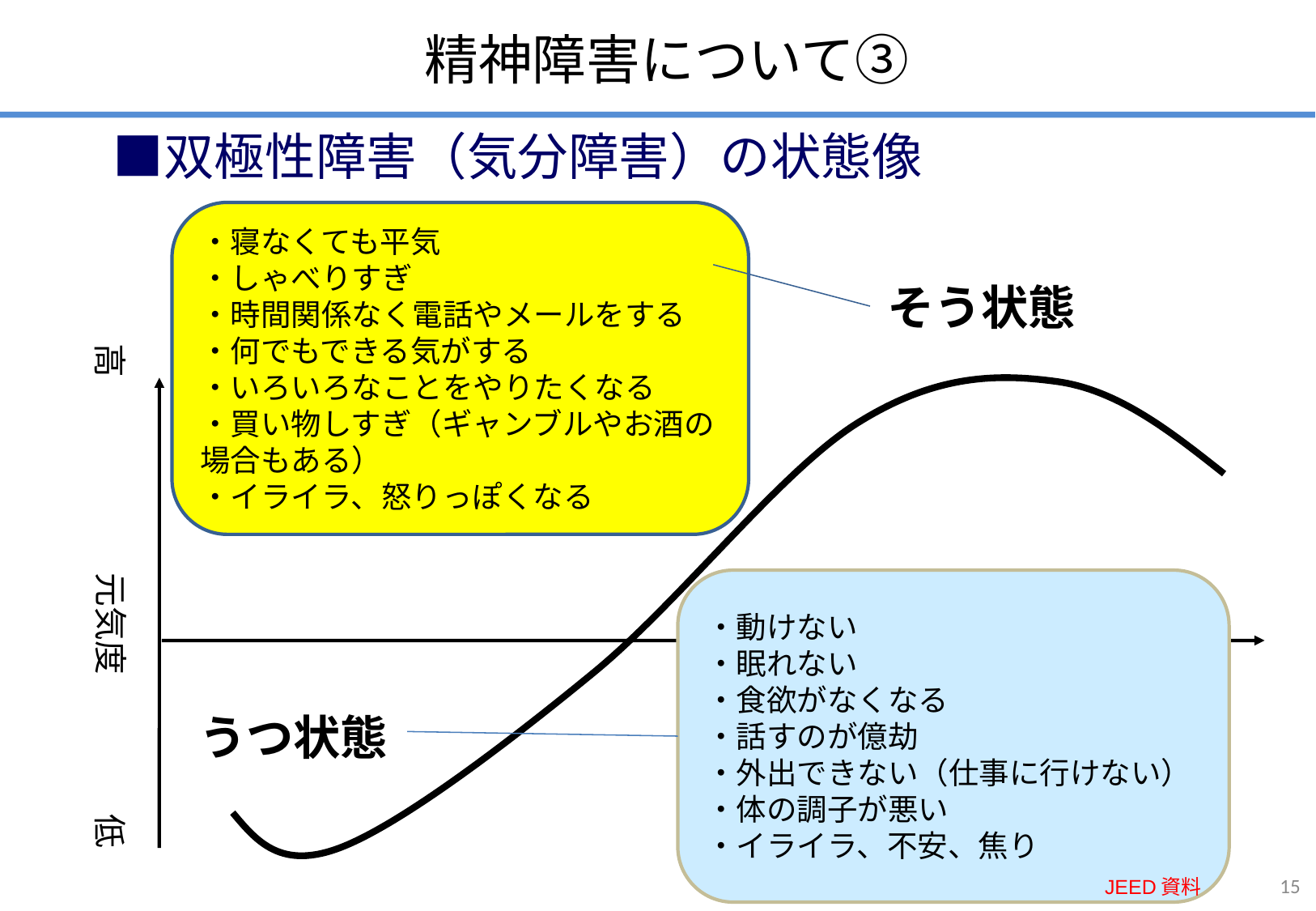

精神障害について③

　■双極性障害（気分障害）の状態像
・寝なくても平気
・しゃべりすぎ
・時間関係なく電話やメールをする
・何でもできる気がする
・いろいろなことをやりたくなる
・買い物しすぎ（ギャンブルやお酒の場合もある）
・イライラ、怒りっぽくなる
そう状態
高

元気度
・動けない
・眠れない
・食欲がなくなる
・話すのが億劫
・外出できない（仕事に行けない）
・体の調子が悪い
・イライラ、不安、焦り

うつ状態
低
15
JEED資料